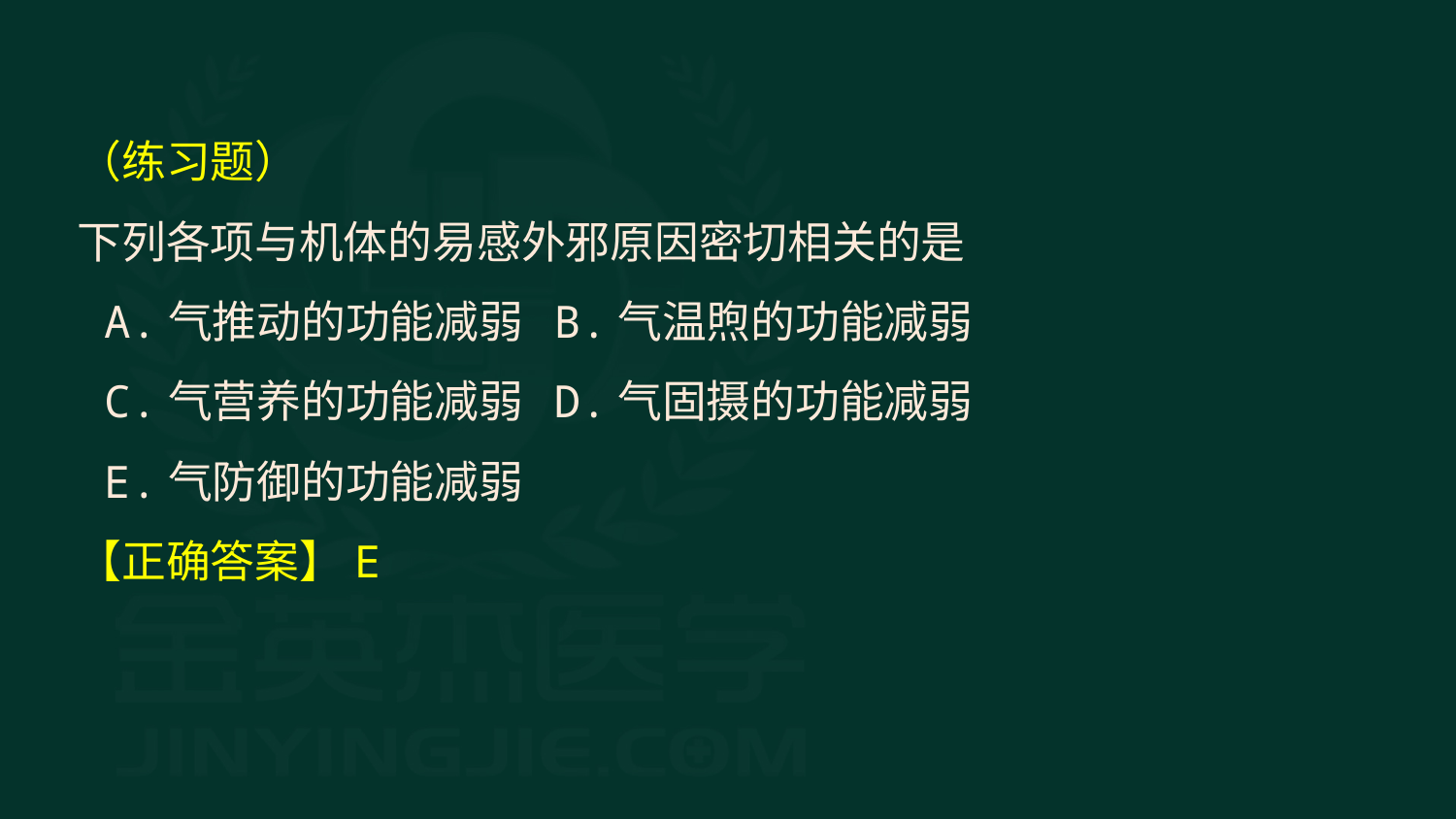

（练习题）
下列各项与机体的易感外邪原因密切相关的是
 A.气推动的功能减弱  B.气温煦的功能减弱
 C.气营养的功能减弱  D.气固摄的功能减弱
 E.气防御的功能减弱
【正确答案】E